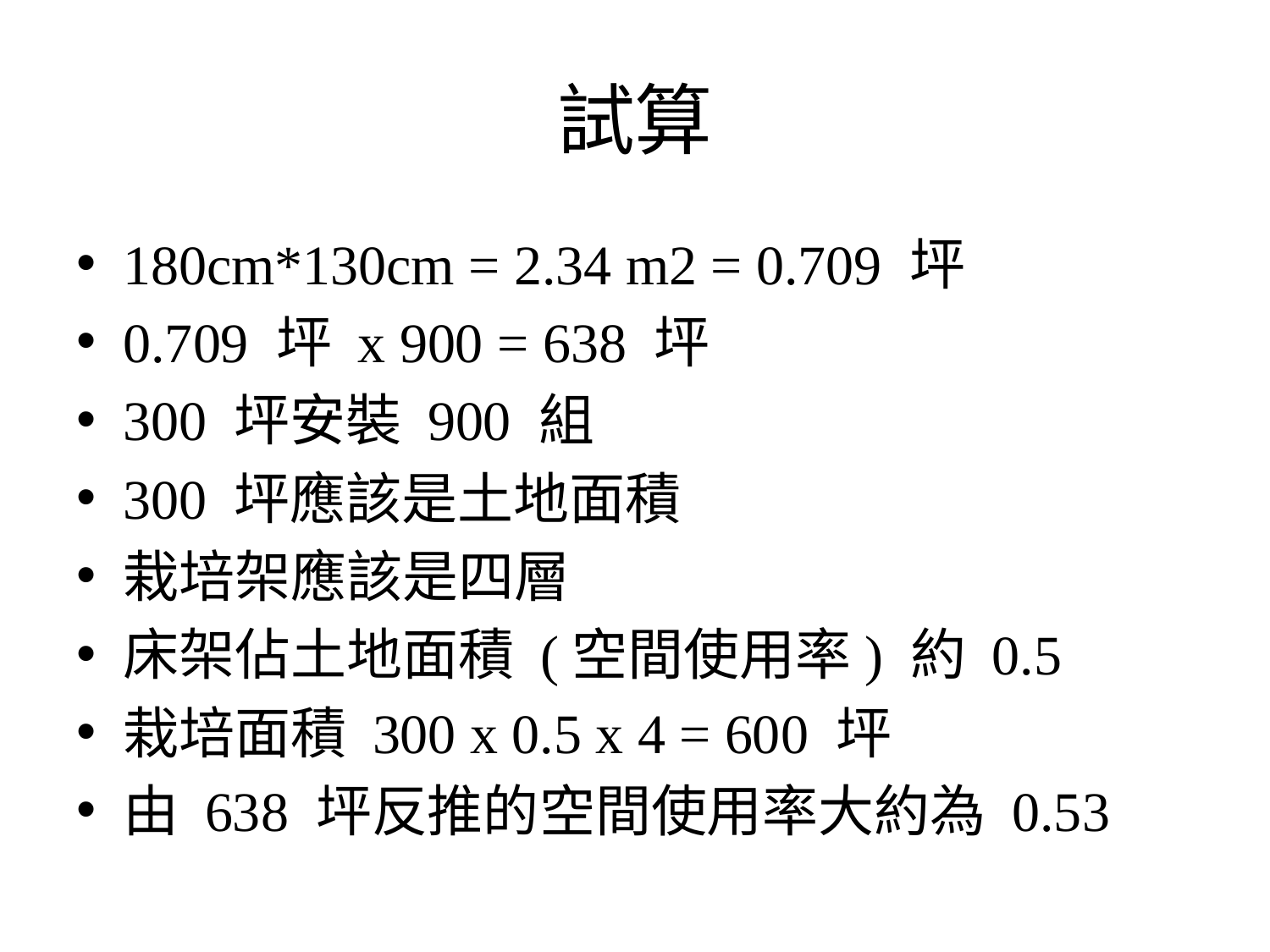

# 試算
180cm*130cm = 2.34 m2 = 0.709 坪
0.709 坪 x 900 = 638 坪
300 坪安裝 900 組
300 坪應該是土地面積
栽培架應該是四層
床架佔土地面積 (空間使用率) 約 0.5
栽培面積 300 x 0.5 x 4 = 600 坪
由 638 坪反推的空間使用率大約為 0.53